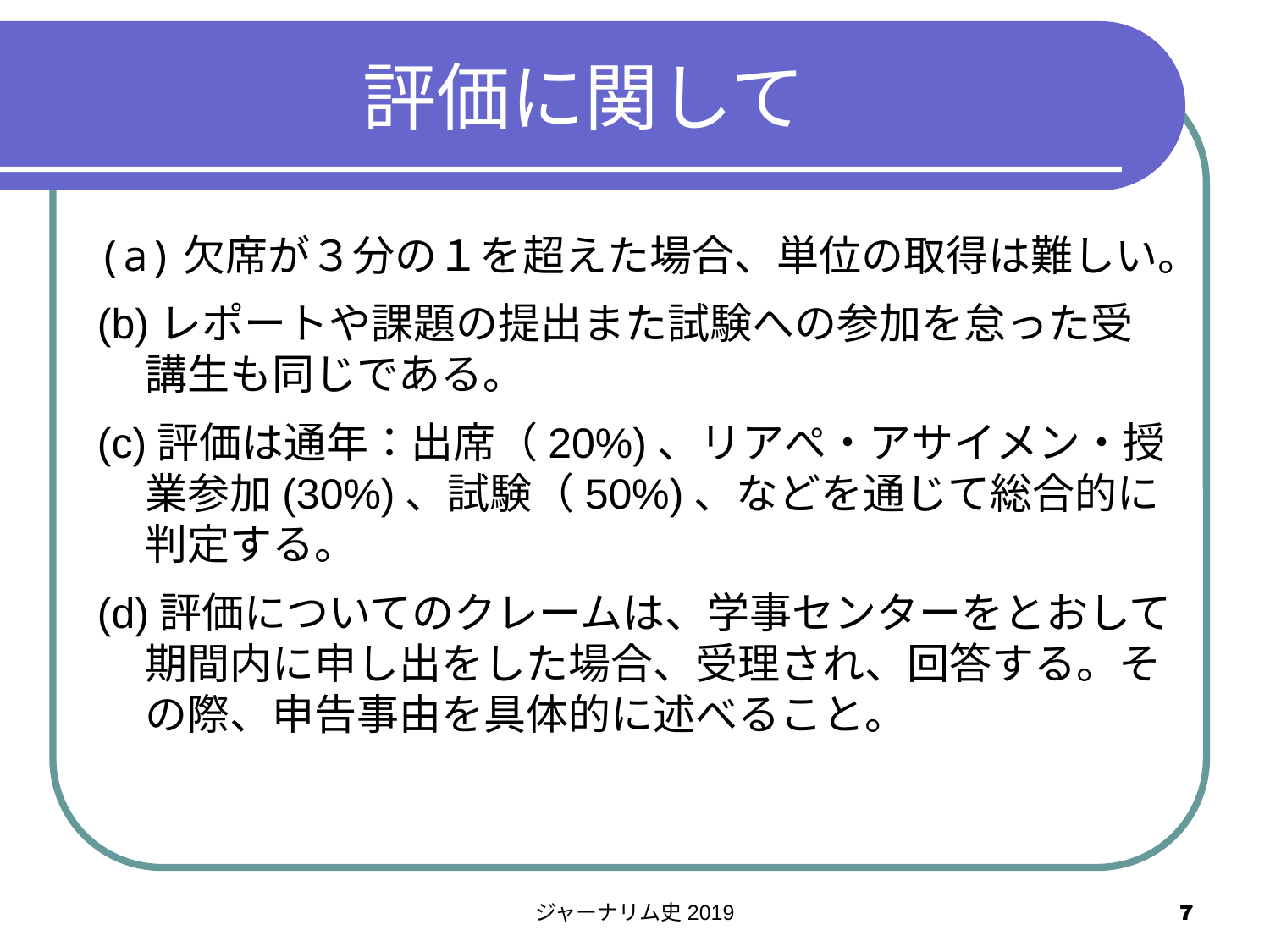

# 評価に関して
(a)欠席が３分の１を超えた場合、単位の取得は難しい。
(b)レポートや課題の提出また試験への参加を怠った受講生も同じである。
(c)評価は通年：出席（20%)、リアぺ・アサイメン・授業参加(30%)、試験（50%)、などを通じて総合的に判定する。
(d)評価についてのクレームは、学事センターをとおして期間内に申し出をした場合、受理され、回答する。その際、申告事由を具体的に述べること。

ジャーナリム史2019
7